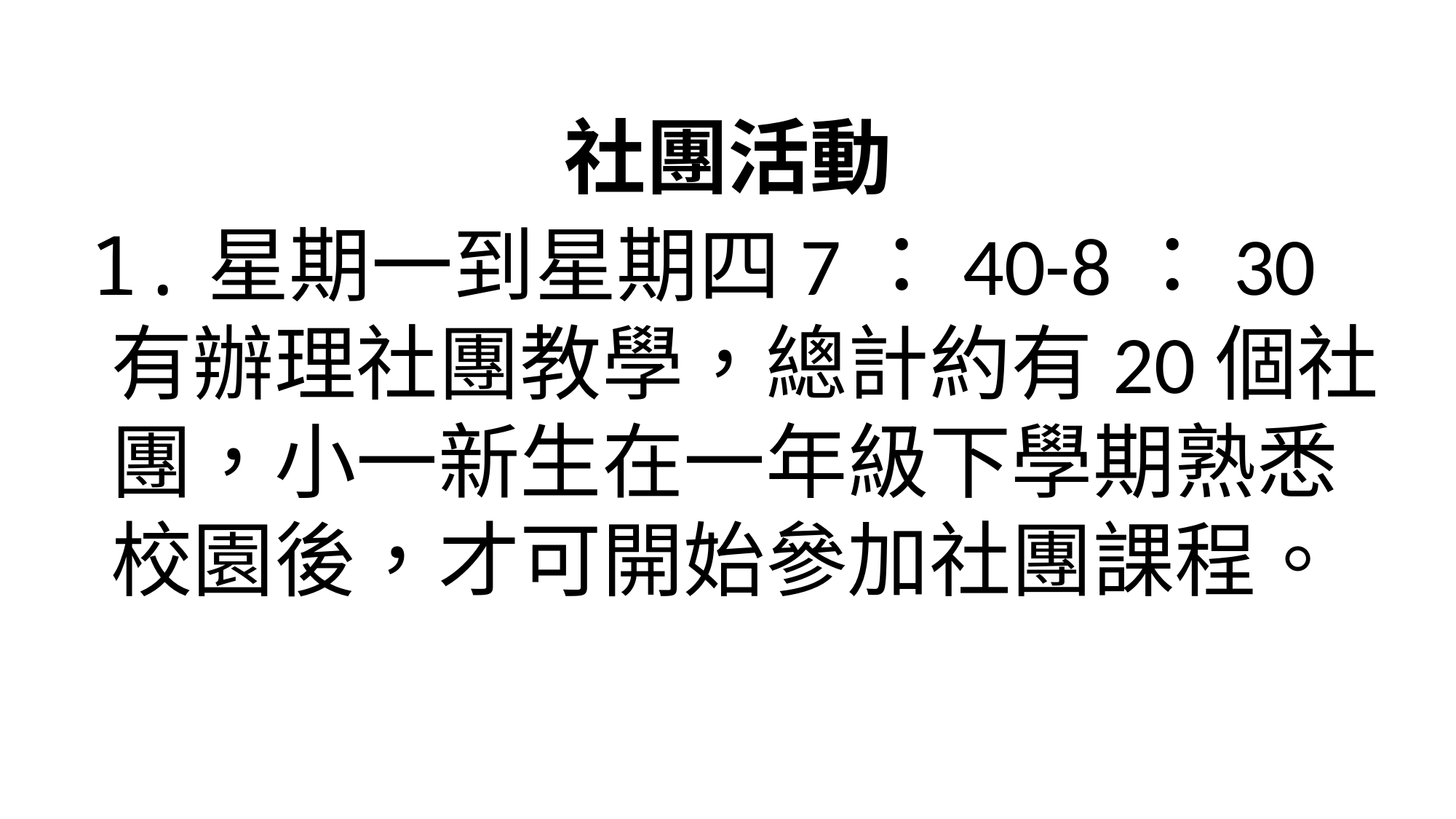

社團活動
1.星期一到星期四7：40-8：30有辦理社團教學，總計約有20個社團，小一新生在一年級下學期熟悉校園後，才可開始參加社團課程。